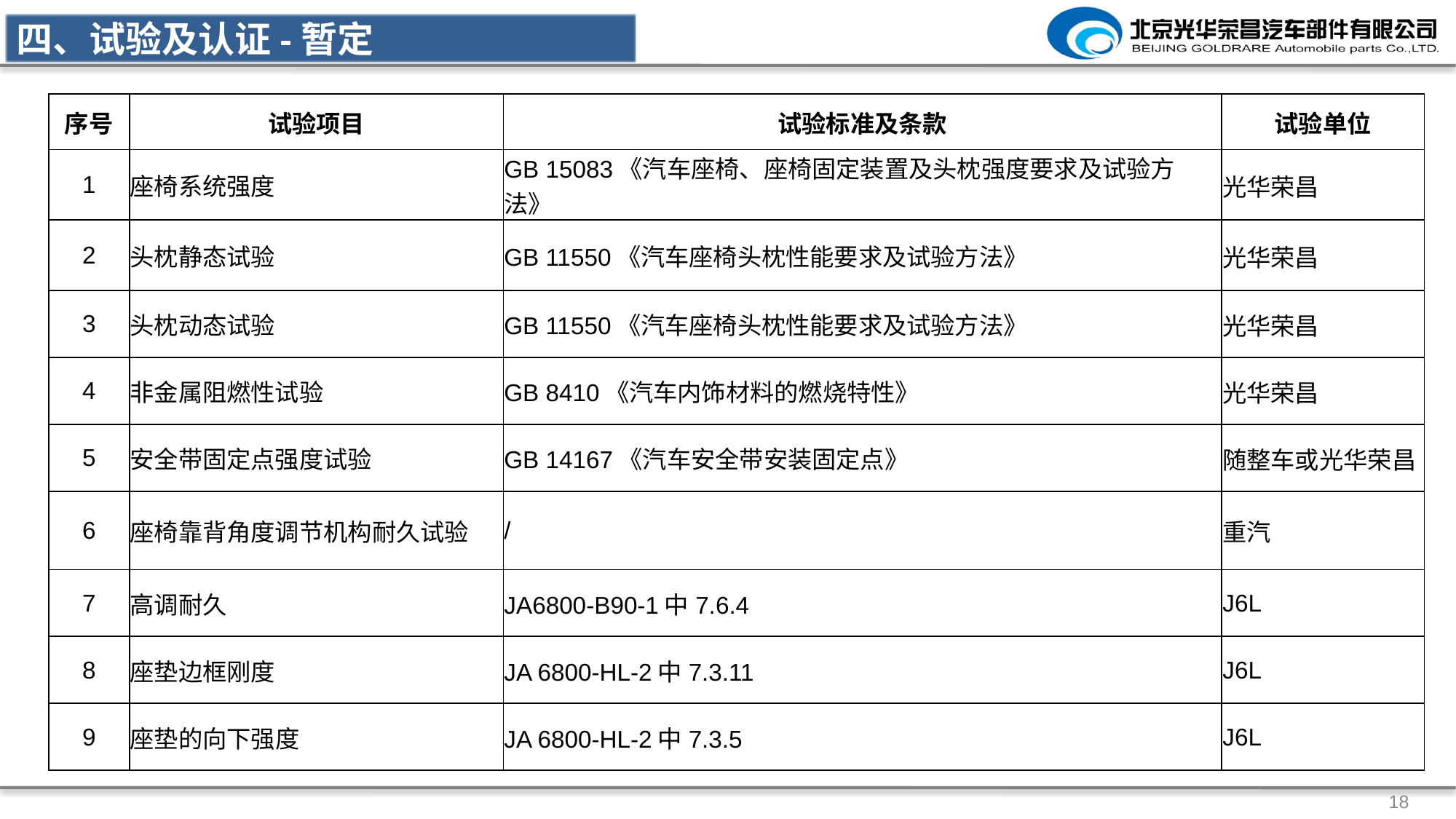

四、试验及认证-暂定
| 序号 | 试验项目 | 试验标准及条款 | 试验单位 |
| --- | --- | --- | --- |
| 1 | 座椅系统强度 | GB 15083《汽车座椅、座椅固定装置及头枕强度要求及试验方法》 | 光华荣昌 |
| 2 | 头枕静态试验 | GB 11550《汽车座椅头枕性能要求及试验方法》 | 光华荣昌 |
| 3 | 头枕动态试验 | GB 11550《汽车座椅头枕性能要求及试验方法》 | 光华荣昌 |
| 4 | 非金属阻燃性试验 | GB 8410《汽车内饰材料的燃烧特性》 | 光华荣昌 |
| 5 | 安全带固定点强度试验 | GB 14167《汽车安全带安装固定点》 | 随整车或光华荣昌 |
| 6 | 座椅靠背角度调节机构耐久试验 | / | 重汽 |
| 7 | 高调耐久 | JA6800-B90-1中7.6.4 | J6L |
| 8 | 座垫边框刚度 | JA 6800-HL-2中7.3.11 | J6L |
| 9 | 座垫的向下强度 | JA 6800-HL-2中7.3.5 | J6L |